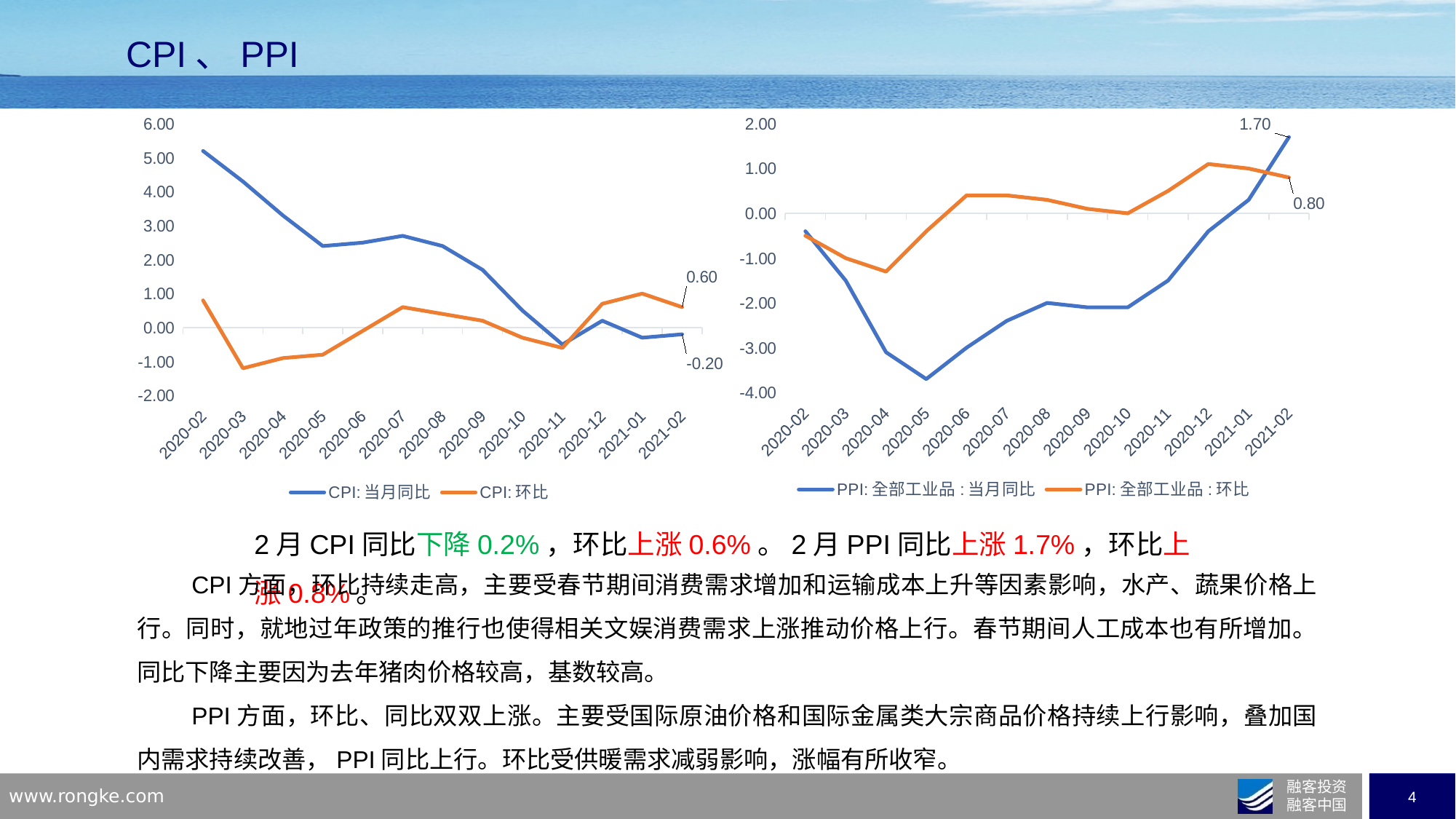

# CPI、PPI

### Chart

| Category | CPI:当月同比 | CPI:环比 |
|---|---|---|
| 43890 | 5.2 | 0.8 |
| 43921 | 4.3 | -1.2 |
| 43951 | 3.3 | -0.9 |
| 43982 | 2.4 | -0.8 |
| 44012 | 2.5 | -0.1 |
| 44043 | 2.7 | 0.6 |
| 44074 | 2.4 | 0.4 |
| 44104 | 1.7 | 0.2 |
| 44135 | 0.5 | -0.3 |
| 44165 | -0.5 | -0.6 |
| 44196 | 0.2 | 0.7 |
| 44227 | -0.3 | 1.0 |
| 44255 | -0.2 | 0.6 |

### Chart

| Category | PPI:全部工业品:当月同比 | PPI:全部工业品:环比 |
|---|---|---|
| 43890 | -0.4 | -0.5 |
| 43921 | -1.5 | -1.0 |
| 43951 | -3.1 | -1.3 |
| 43982 | -3.7 | -0.4 |
| 44012 | -3.0 | 0.4 |
| 44043 | -2.4 | 0.4 |
| 44074 | -2.0 | 0.3 |
| 44104 | -2.1 | 0.1 |
| 44135 | -2.1 | 0.0 |
| 44165 | -1.5 | 0.5 |
| 44196 | -0.4 | 1.1 |
| 44227 | 0.3 | 1.0 |
| 44255 | 1.7 | 0.8 |
2月CPI同比下降0.2%，环比上涨0.6%。2月PPI同比上涨1.7%，环比上涨0.8%。
CPI方面，环比持续走高，主要受春节期间消费需求增加和运输成本上升等因素影响，水产、蔬果价格上行。同时，就地过年政策的推行也使得相关文娱消费需求上涨推动价格上行。春节期间人工成本也有所增加。同比下降主要因为去年猪肉价格较高，基数较高。
PPI方面，环比、同比双双上涨。主要受国际原油价格和国际金属类大宗商品价格持续上行影响，叠加国内需求持续改善，PPI同比上行。环比受供暖需求减弱影响，涨幅有所收窄。